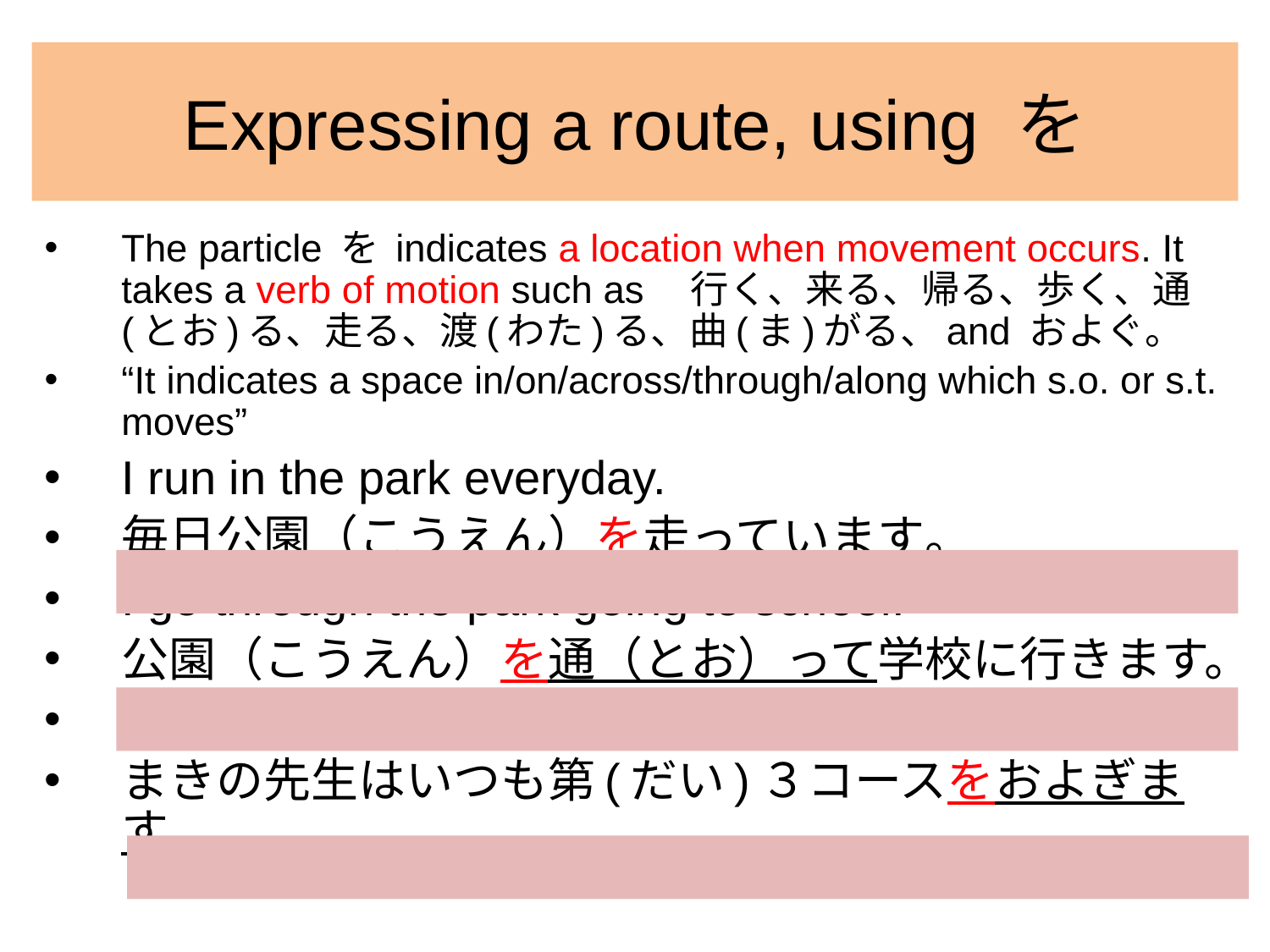

# Expressing a route, using を
The particle を indicates a location when movement occurs. It takes a verb of motion such as　行く、来る、帰る、歩く、通(とお)る、走る、渡(わた)る、曲(ま)がる、and およぐ。
“It indicates a space in/on/across/through/along which s.o. or s.t. moves”
I run in the park everyday.
毎日公園（こうえん）を走っています。
I go through the park going to school.
公園（こうえん）を通（とお）って学校に行きます。
Makino-sensee swims in lane 3.
まきの先生はいつも第(だい)３コースをおよぎます。